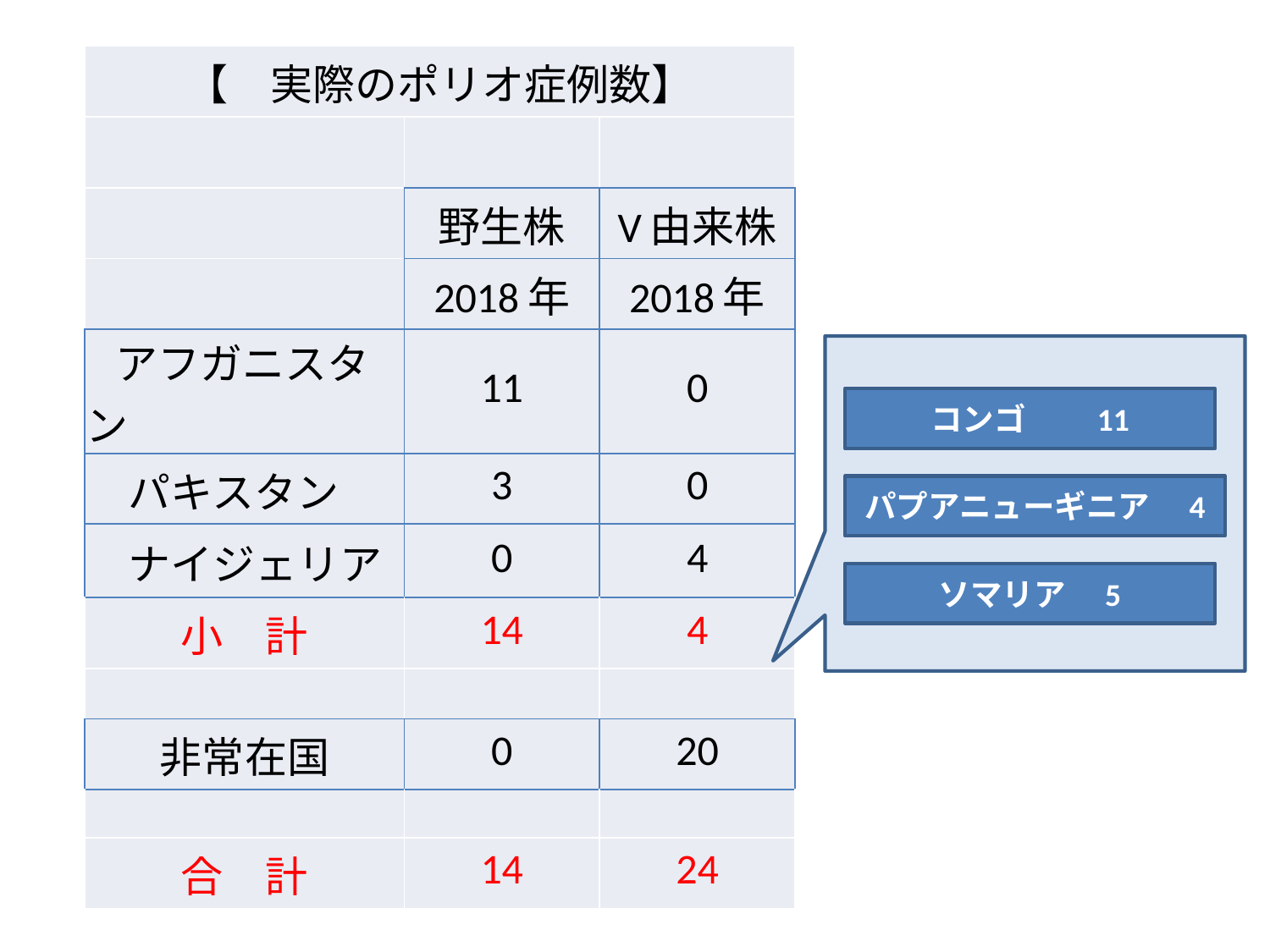

| 【　実際のポリオ症例数】 |  |  |
| --- | --- | --- |
|  |  |  |
|  | 野生株 | V由来株 |
|  | 2018年 | 2018年 |
| アフガニスタン | 11 | 0 |
| パキスタン | 3 | 0 |
| ナイジェリア | 0 | 4 |
| 小　計 | 14 | 4 |
|  |  |  |
| 非常在国 | 0 | 20 |
|  |  |  |
| 合　計 | 14 | 24 |

コンゴ　　11
パプアニューギニア　4
ソマリア　5